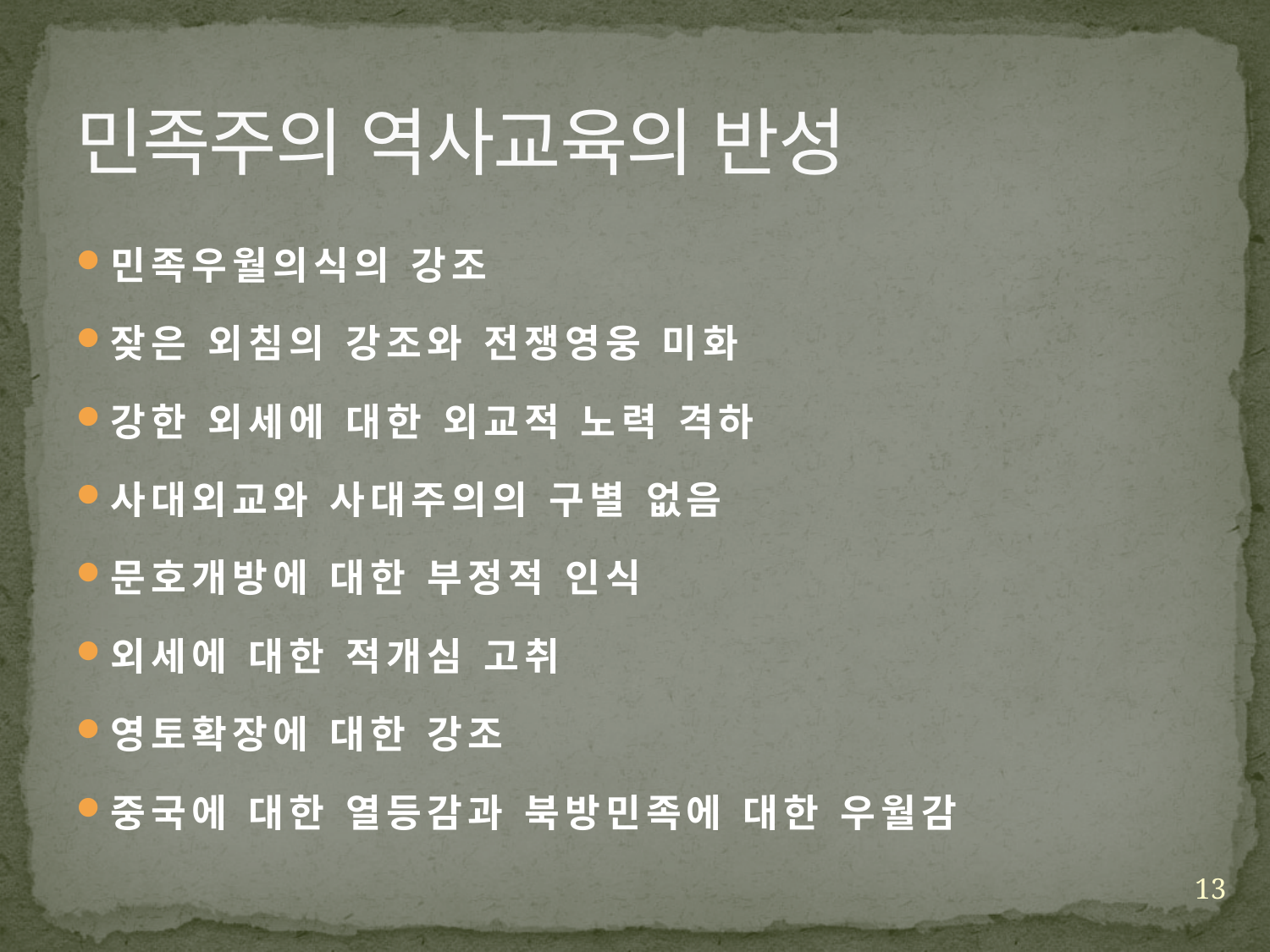

# 민족주의 역사교육의 반성
민족우월의식의 강조
잦은 외침의 강조와 전쟁영웅 미화
강한 외세에 대한 외교적 노력 격하
사대외교와 사대주의의 구별 없음
문호개방에 대한 부정적 인식
외세에 대한 적개심 고취
영토확장에 대한 강조
중국에 대한 열등감과 북방민족에 대한 우월감
13